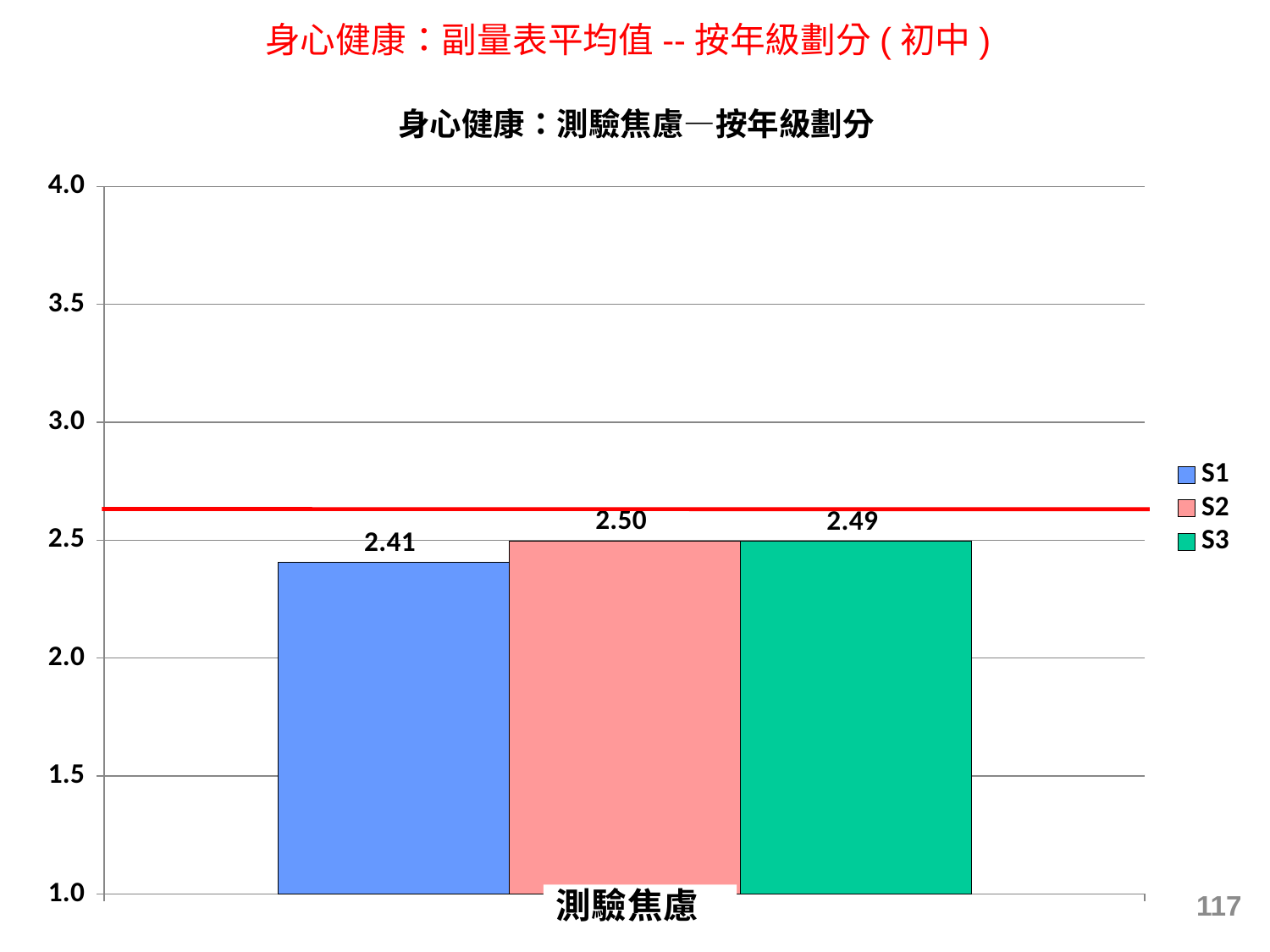

身心健康：副量表平均值--按年級劃分(初中)

### Chart: 身心健康：測驗焦慮—按年級劃分

| Category | S1 | S2 | S3 |
|---|---|---|---|
| Test Anxiety | 2.4054249317982164 | 2.4971813333834607 | 2.4948409571340977 |
117